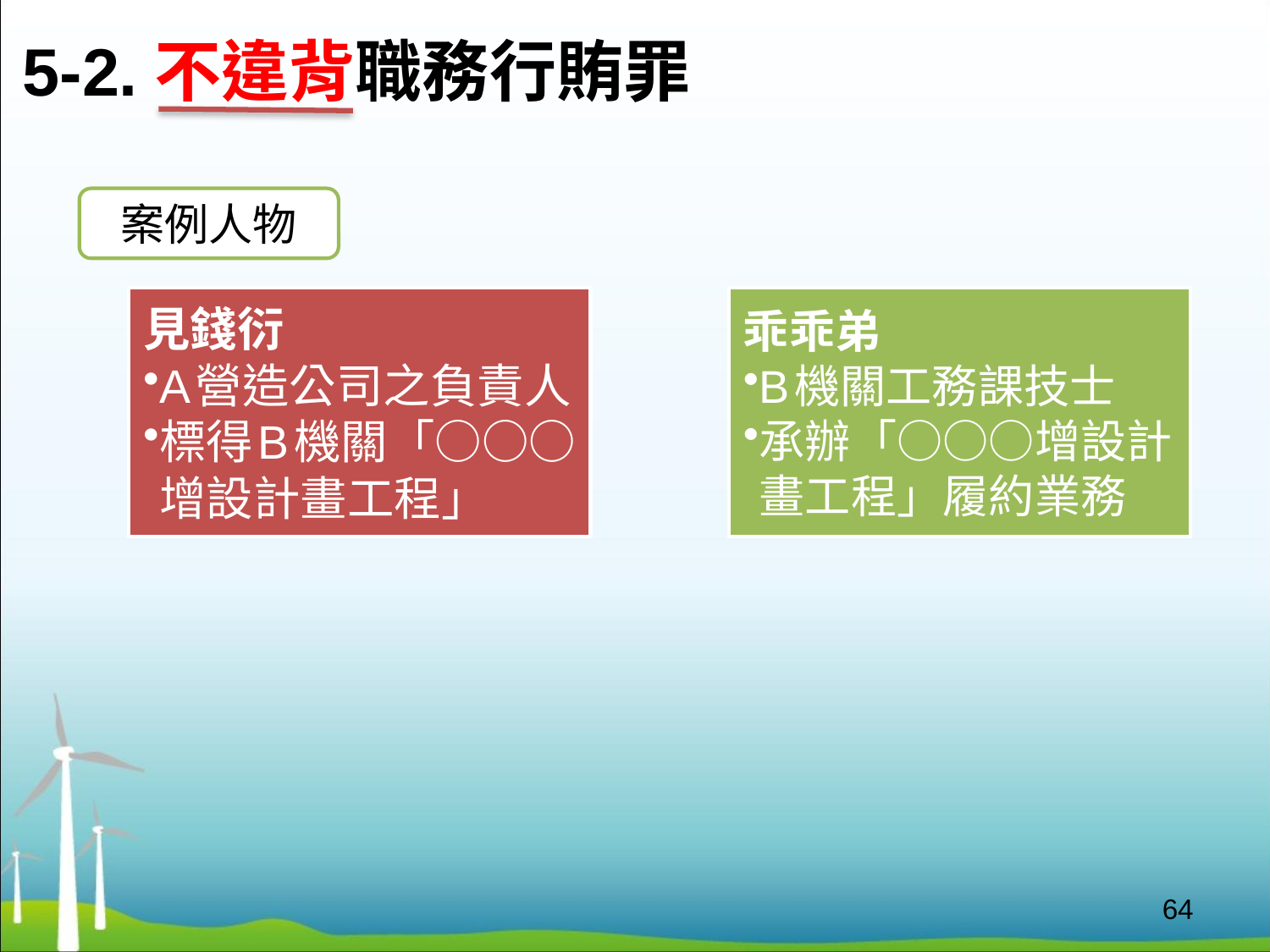

5-2.不違背職務行賄罪
案例人物
見錢衍
A營造公司之負責人
乖乖弟
B機關工務課技士
承辦「○○○增設計畫工程」履約業務
標得B機關「○○○增設計畫工程」
64